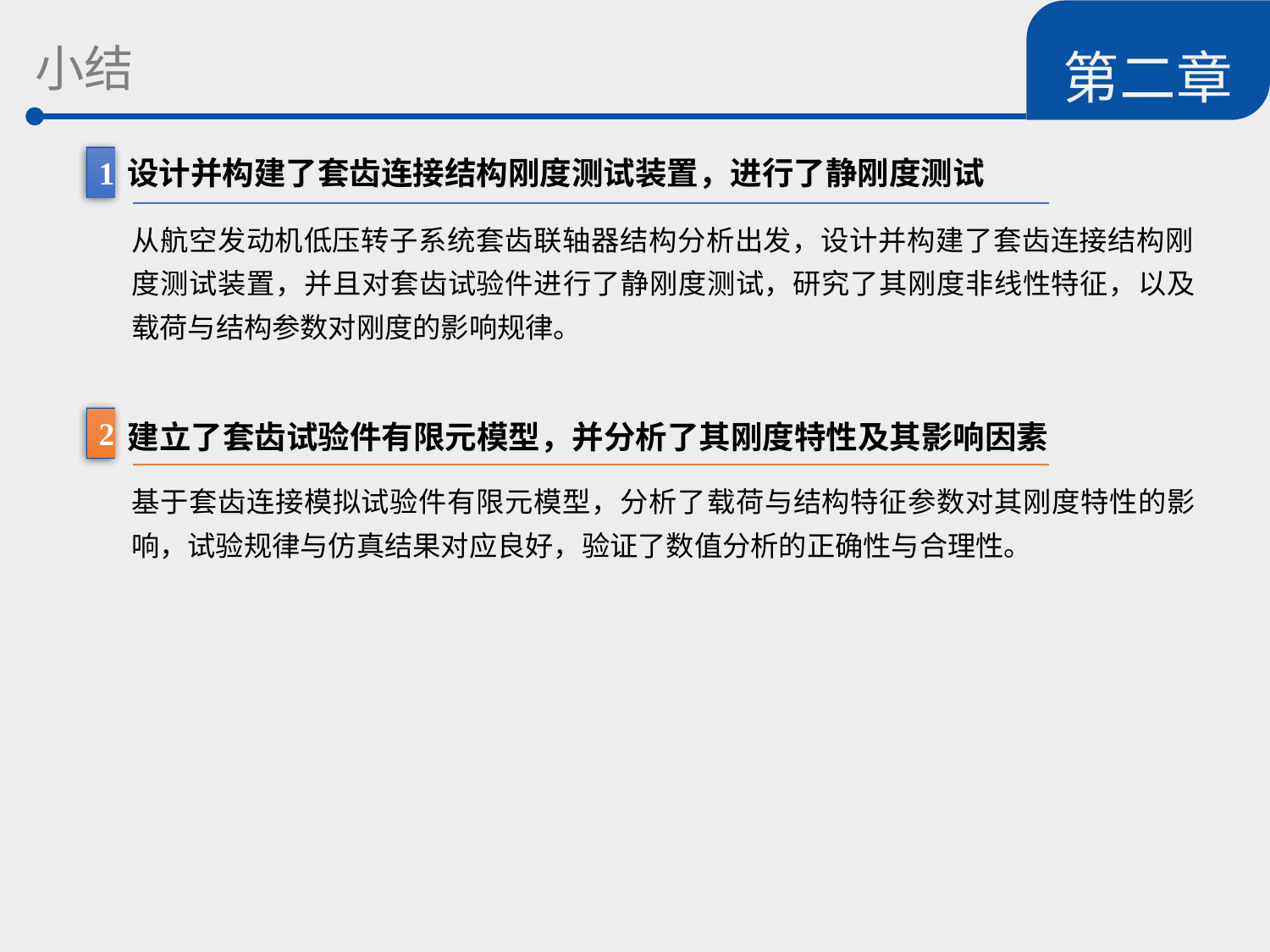

第二章
 小结
1
设计并构建了套齿连接结构刚度测试装置，进行了静刚度测试
从航空发动机低压转子系统套齿联轴器结构分析出发，设计并构建了套齿连接结构刚度测试装置，并且对套齿试验件进行了静刚度测试，研究了其刚度非线性特征，以及载荷与结构参数对刚度的影响规律。
2
建立了套齿试验件有限元模型，并分析了其刚度特性及其影响因素
基于套齿连接模拟试验件有限元模型，分析了载荷与结构特征参数对其刚度特性的影响，试验规律与仿真结果对应良好，验证了数值分析的正确性与合理性。